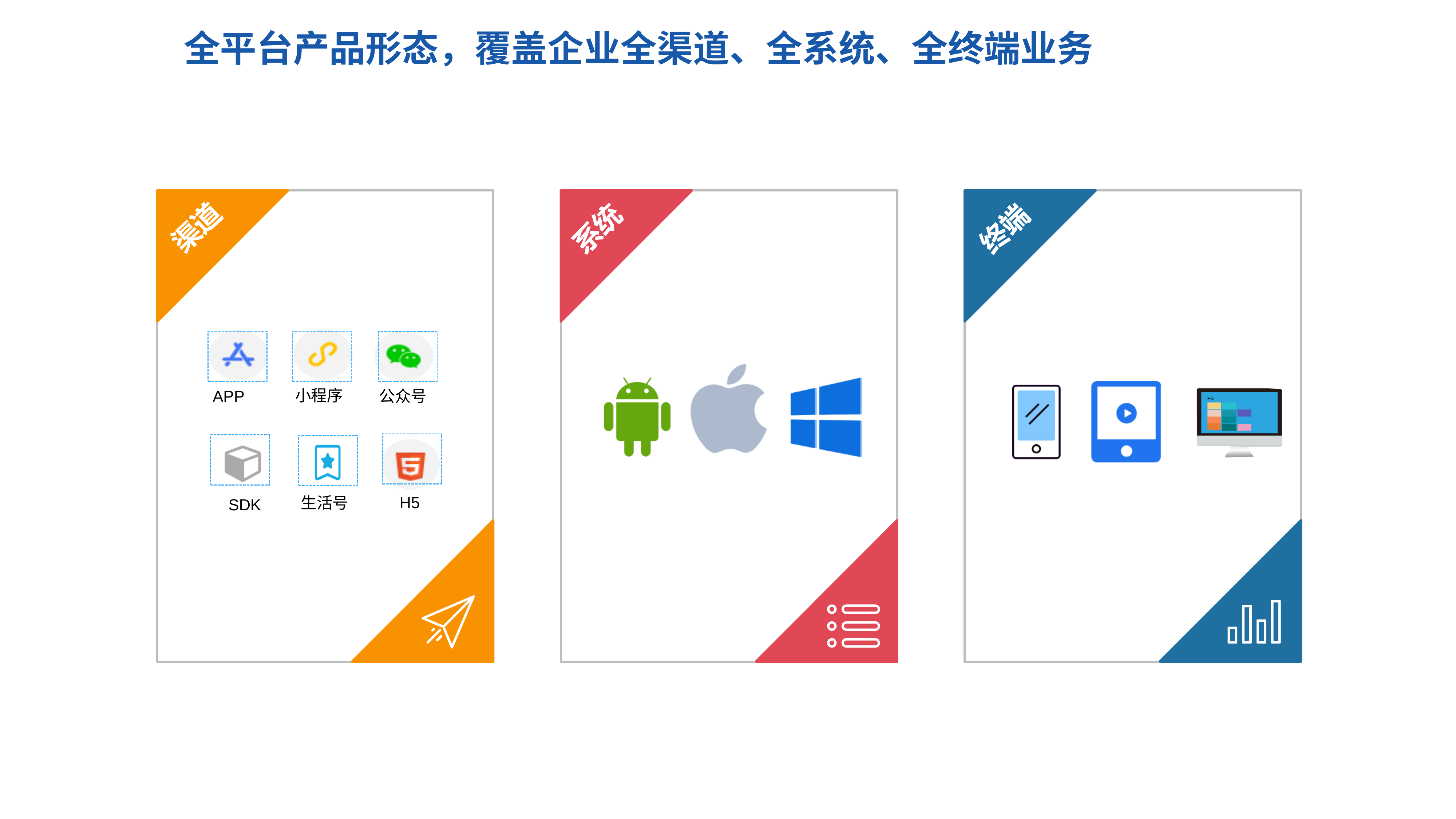

# 全平台产品形态，覆盖企业全渠道、全系统、全终端业务

小程序
APP
公众号

H5
生活号
SDK